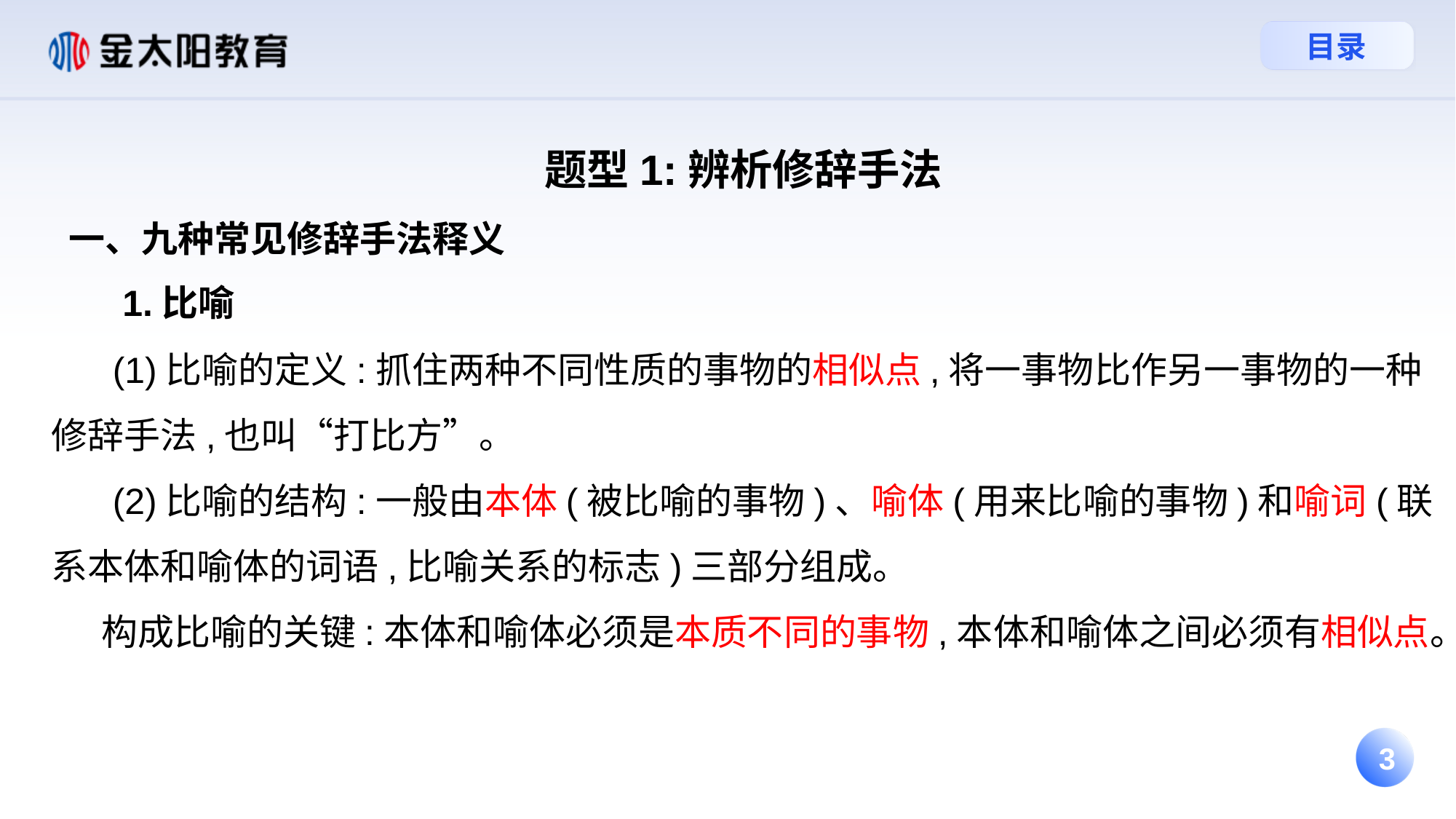

题型1:辨析修辞手法
 一、九种常见修辞手法释义
      1.比喻
      (1)比喻的定义:抓住两种不同性质的事物的相似点,将一事物比作另一事物的一种修辞手法,也叫“打比方”。
      (2)比喻的结构:一般由本体(被比喻的事物)、喻体(用来比喻的事物)和喻词(联系本体和喻体的词语,比喻关系的标志)三部分组成。
     构成比喻的关键:本体和喻体必须是本质不同的事物,本体和喻体之间必须有相似点。